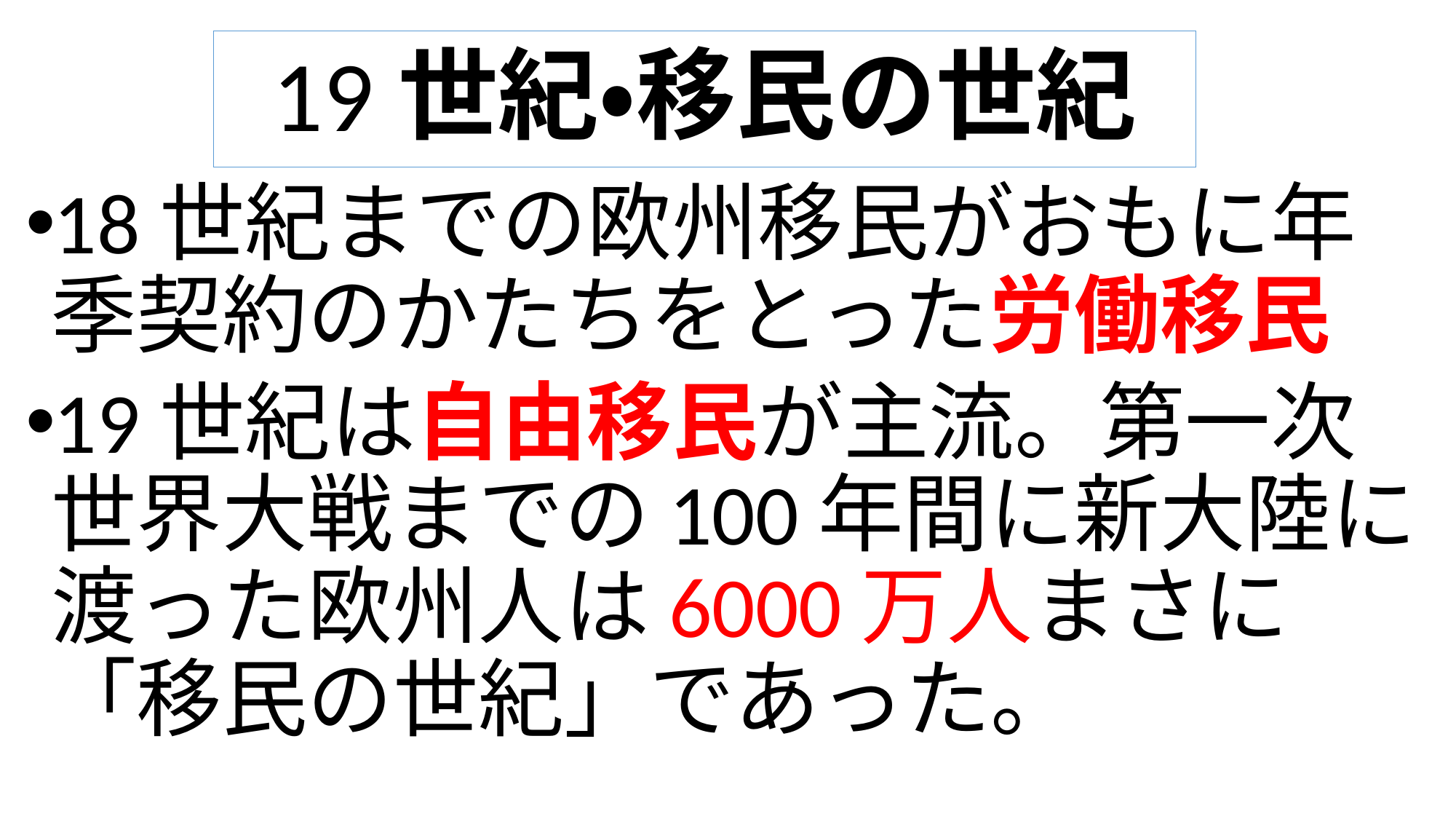

# 19世紀・移民の世紀
18世紀までの欧州移民がおもに年季契約のかたちをとった労働移民
19世紀は自由移民が主流。第一次世界大戦までの100年間に新大陸に渡った欧州人は6000万人まさに「移民の世紀」であった。